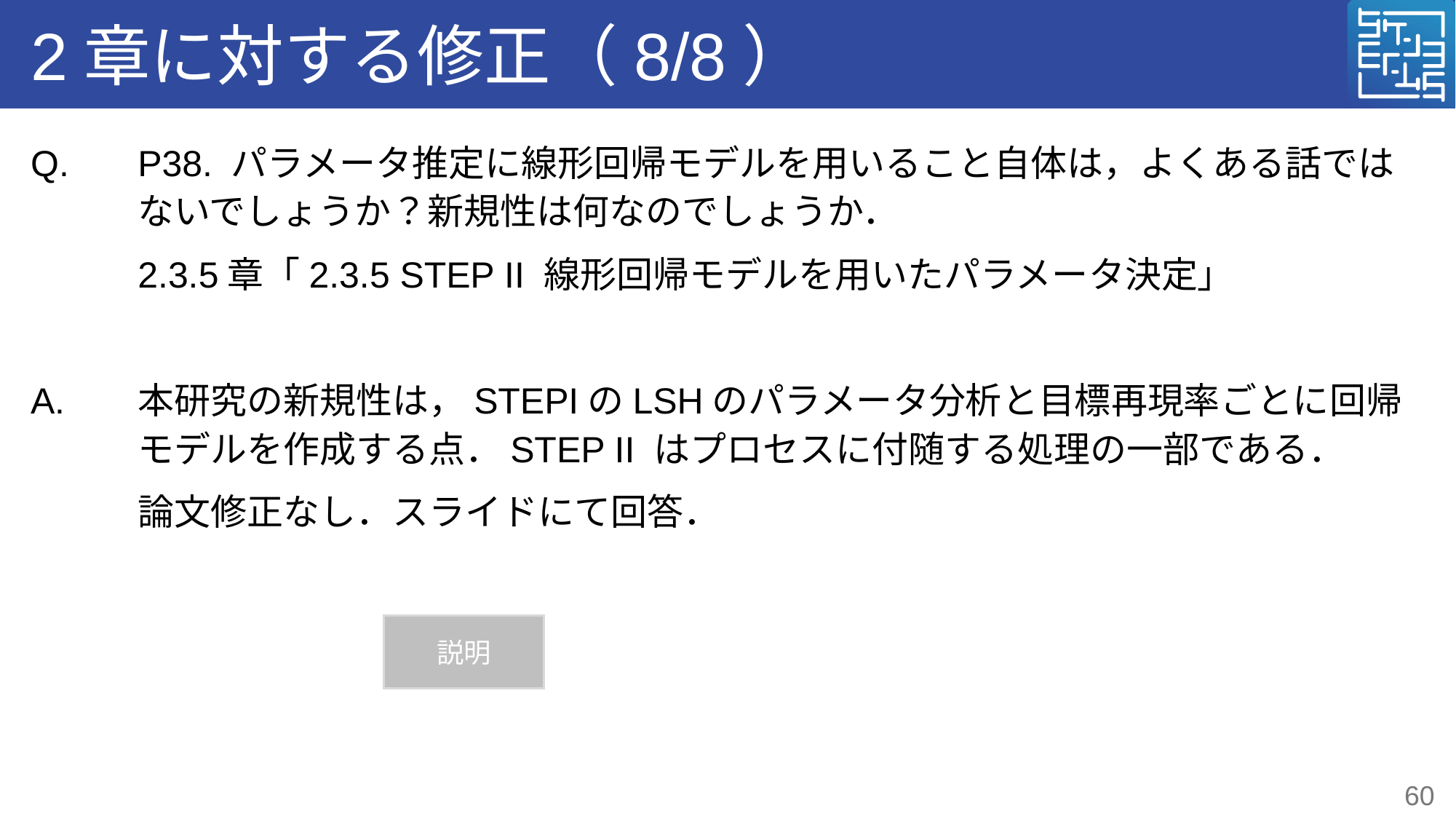

# 2章に対する修正（8/8）
Q.	P38. パラメータ推定に線形回帰モデルを用いること自体は，よくある話ではないでしょうか？新規性は何なのでしょうか．
	2.3.5章「2.3.5 STEP II 線形回帰モデルを用いたパラメータ決定」

A.	本研究の新規性は，STEPIのLSHのパラメータ分析と目標再現率ごとに回帰モデルを作成する点．STEP II はプロセスに付随する処理の一部である．
	論文修正なし．スライドにて回答．

説明
60